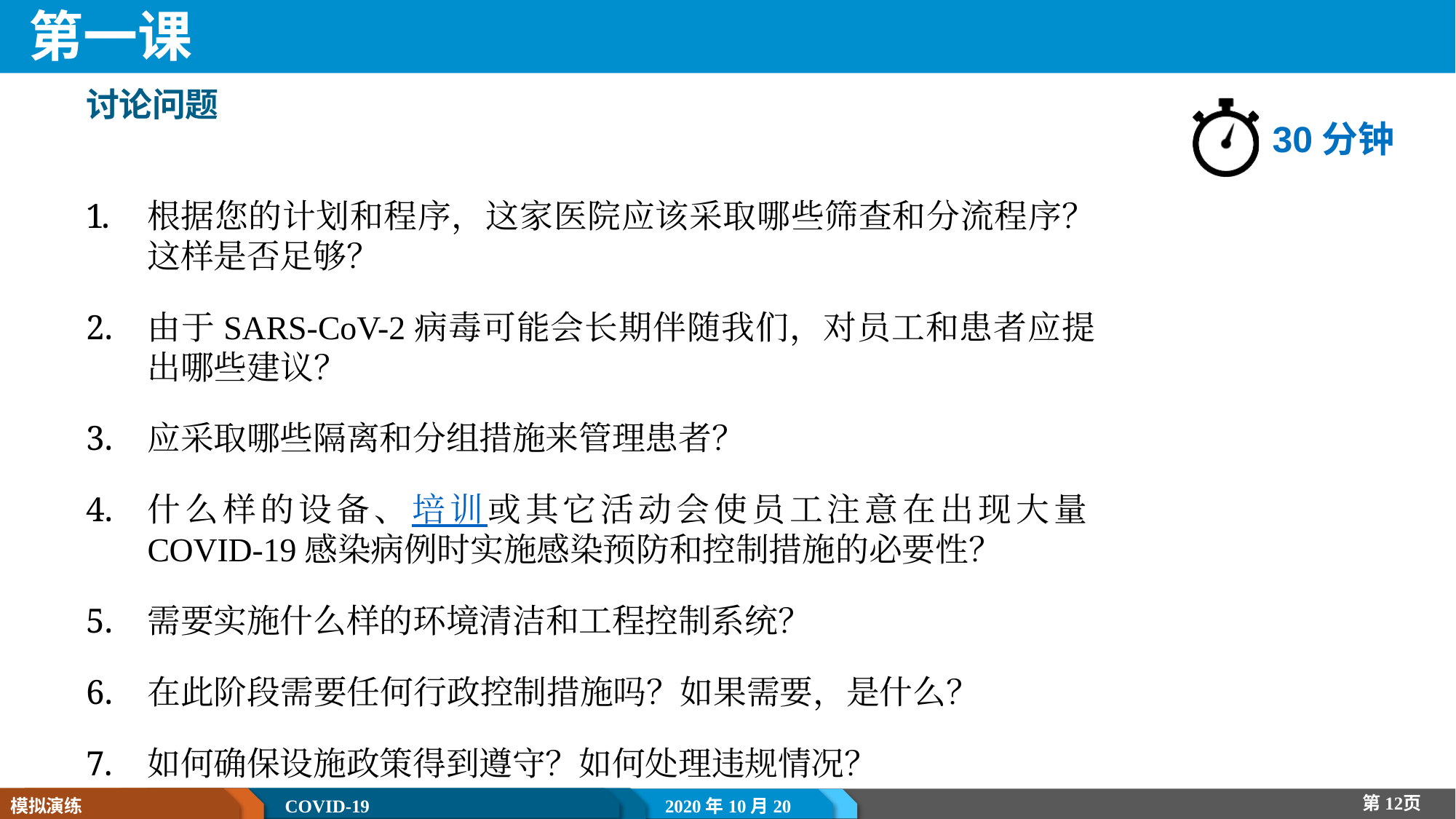

# 第一课
讨论问题

30分钟
根据您的计划和程序，这家医院应该采取哪些筛查和分流程序？这样是否足够？
由于SARS-CoV-2病毒可能会长期伴随我们，对员工和患者应提出哪些建议？
应采取哪些隔离和分组措施来管理患者？
什么样的设备、培训或其它活动会使员工注意在出现大量COVID-19感染病例时实施感染预防和控制措施的必要性？
需要实施什么样的环境清洁和工程控制系统？
在此阶段需要任何行政控制措施吗？如果需要，是什么？
如何确保设施政策得到遵守？如何处理违规情况？
第12页
模拟演练
COVID-19
2020年10月20日